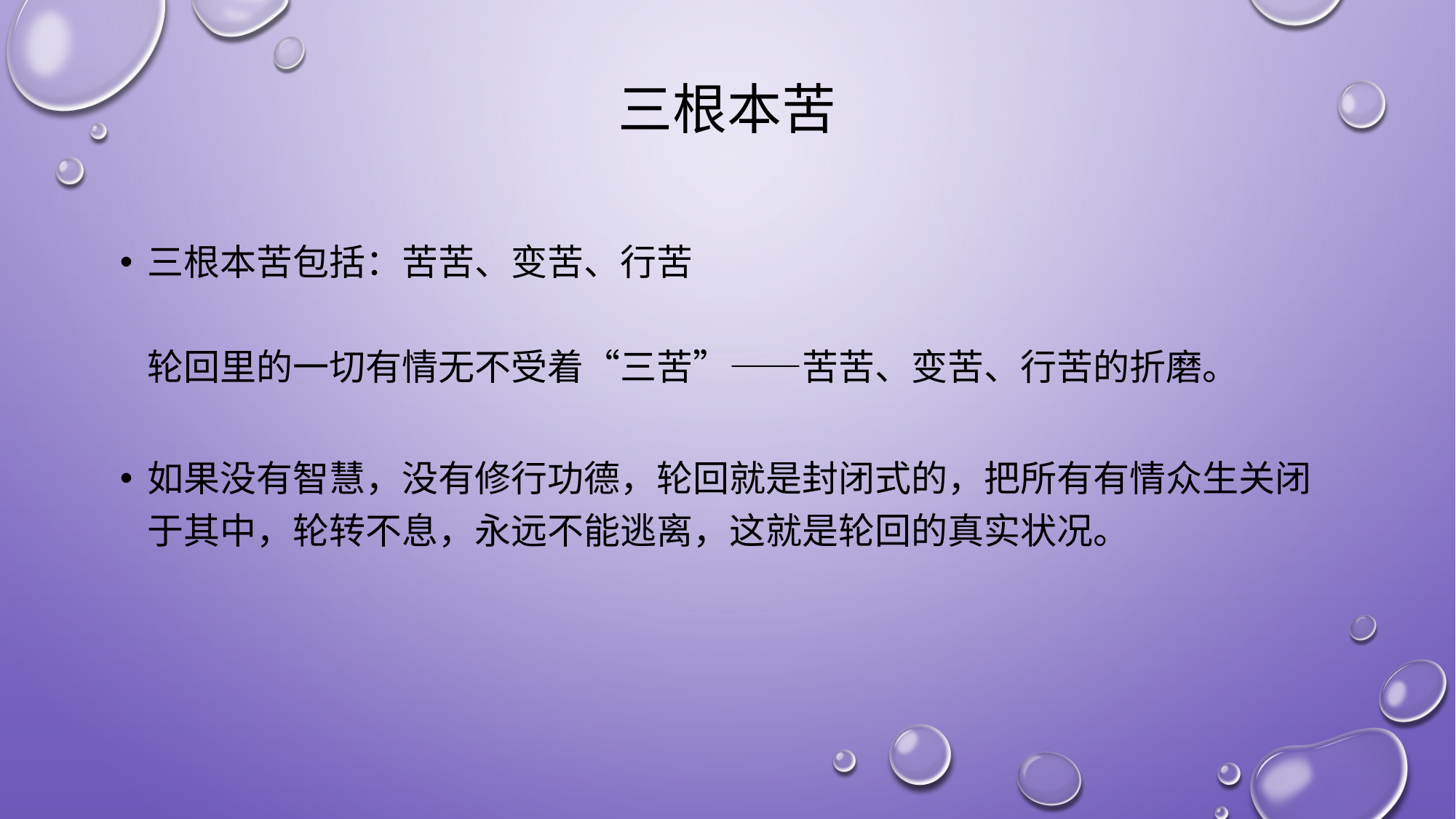

# 三根本苦
三根本苦包括：苦苦、变苦、行苦
轮回里的一切有情无不受着“三苦”——苦苦、变苦、行苦的折磨。
如果没有智慧，没有修行功德，轮回就是封闭式的，把所有有情众生关闭于其中，轮转不息，永远不能逃离，这就是轮回的真实状况。